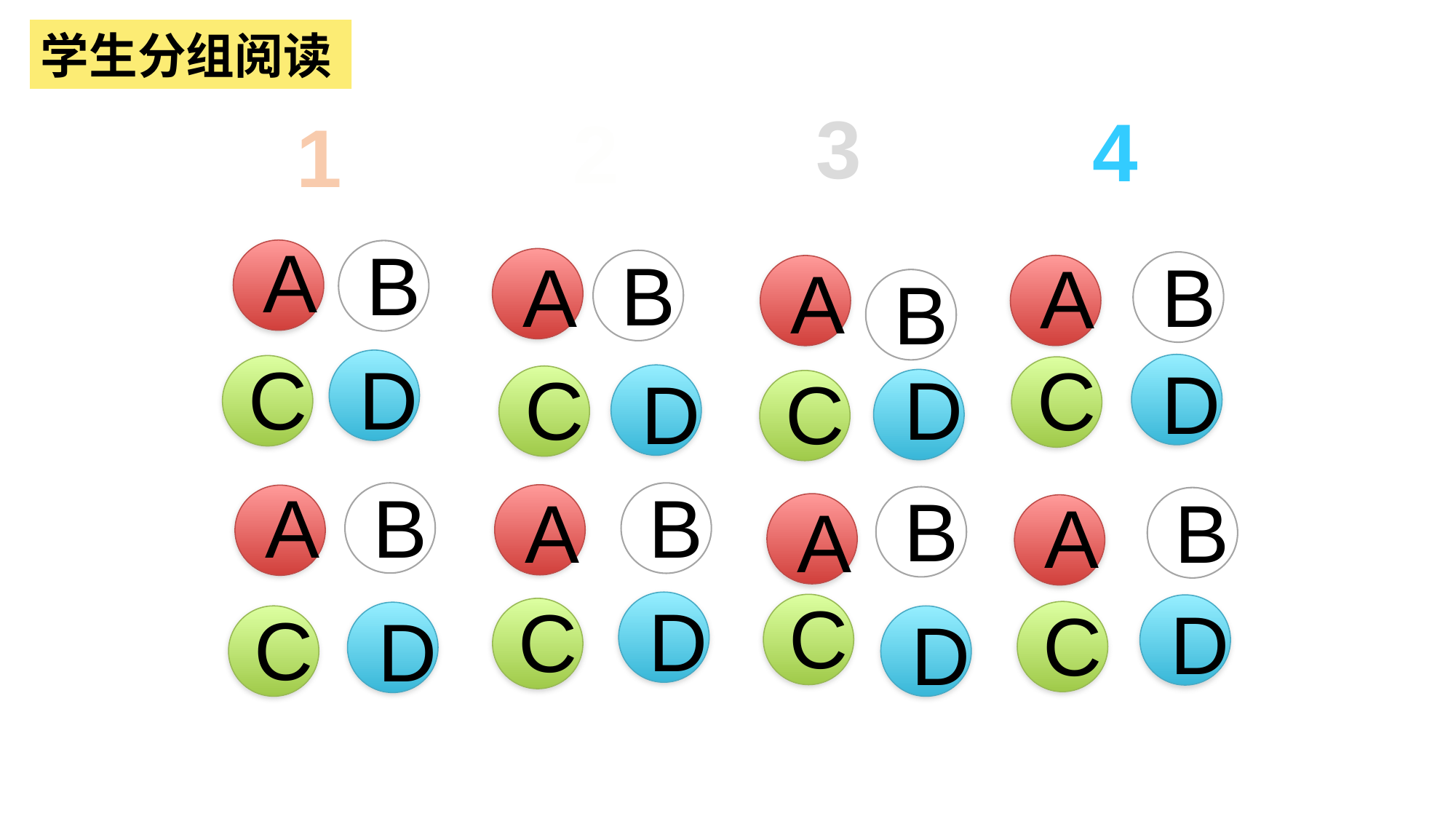

学生分组阅读
3
4
2
1
A

B

B

A

B

A

A

B

D

C

C

D

D

C

D

C

A

B

B

B

B

A

A

A

C

D

C

D

C

C

D

D